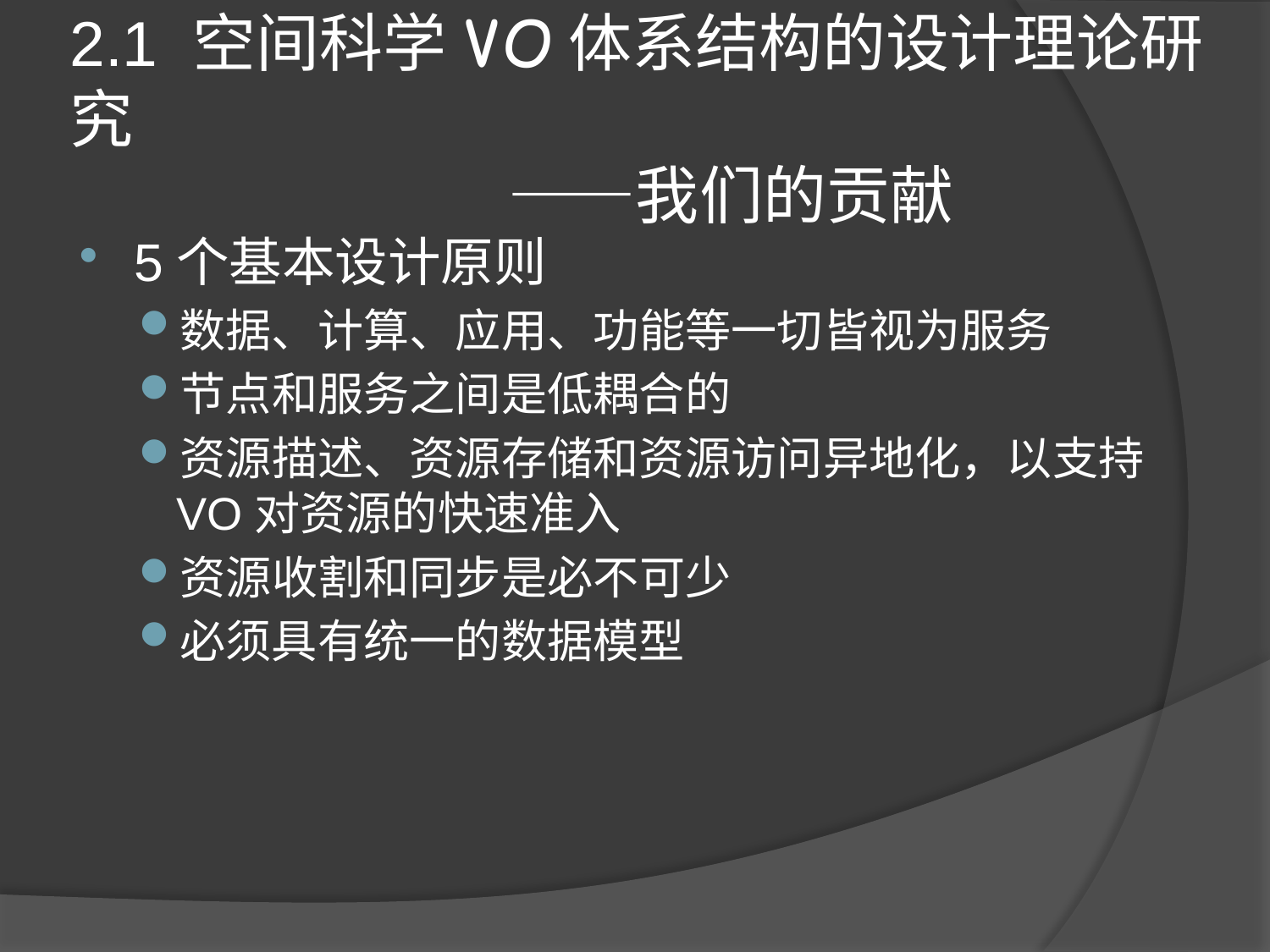

# 2.1 空间科学VO体系结构的设计理论研究 ——我们的贡献
5个基本设计原则
数据、计算、应用、功能等一切皆视为服务
节点和服务之间是低耦合的
资源描述、资源存储和资源访问异地化，以支持VO对资源的快速准入
资源收割和同步是必不可少
必须具有统一的数据模型